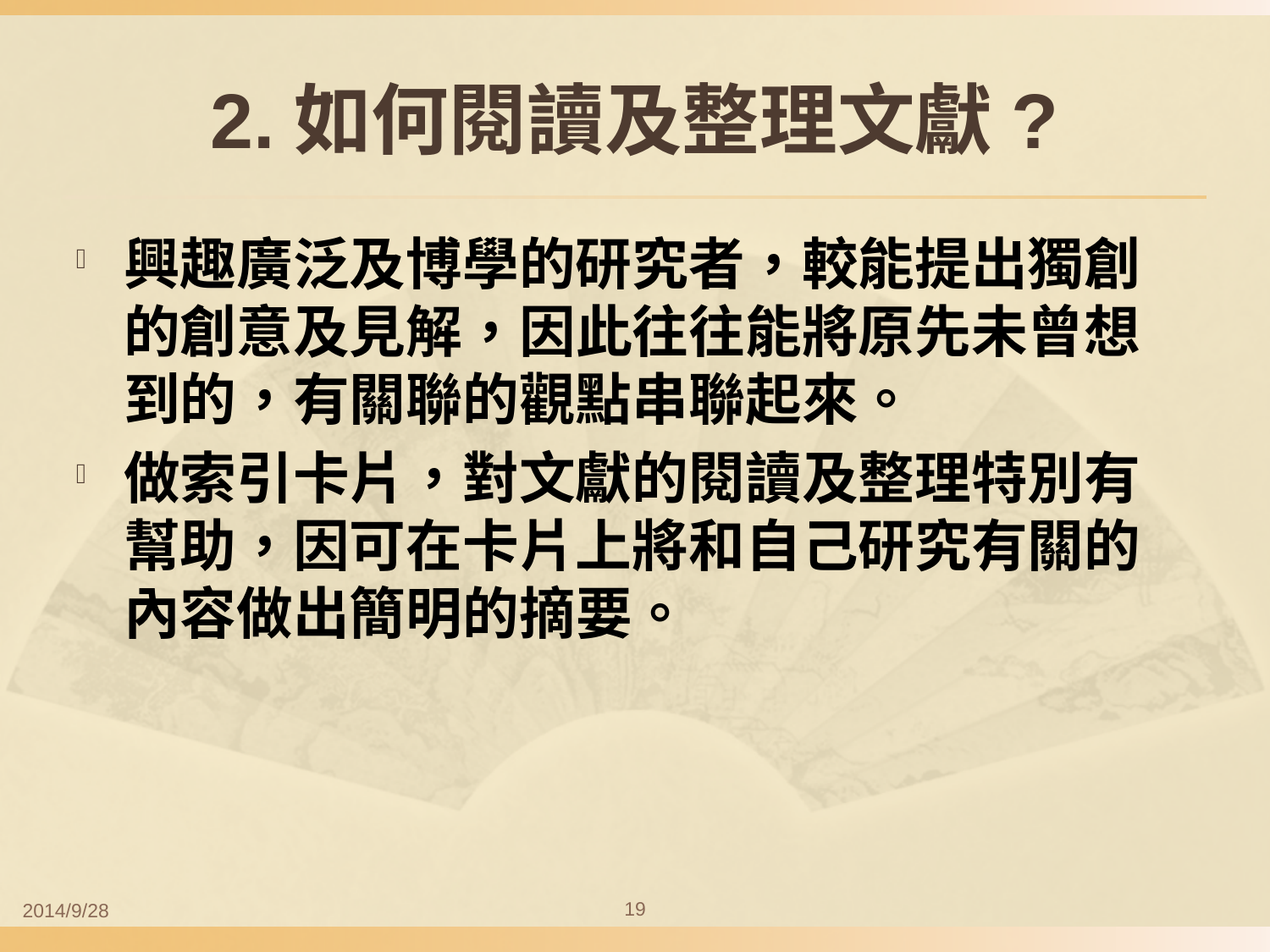

# 2.如何閱讀及整理文獻?
興趣廣泛及博學的研究者，較能提出獨創的創意及見解，因此往往能將原先未曾想到的，有關聯的觀點串聯起來。
做索引卡片，對文獻的閱讀及整理特別有幫助，因可在卡片上將和自己研究有關的內容做出簡明的摘要。
2014/9/28
19